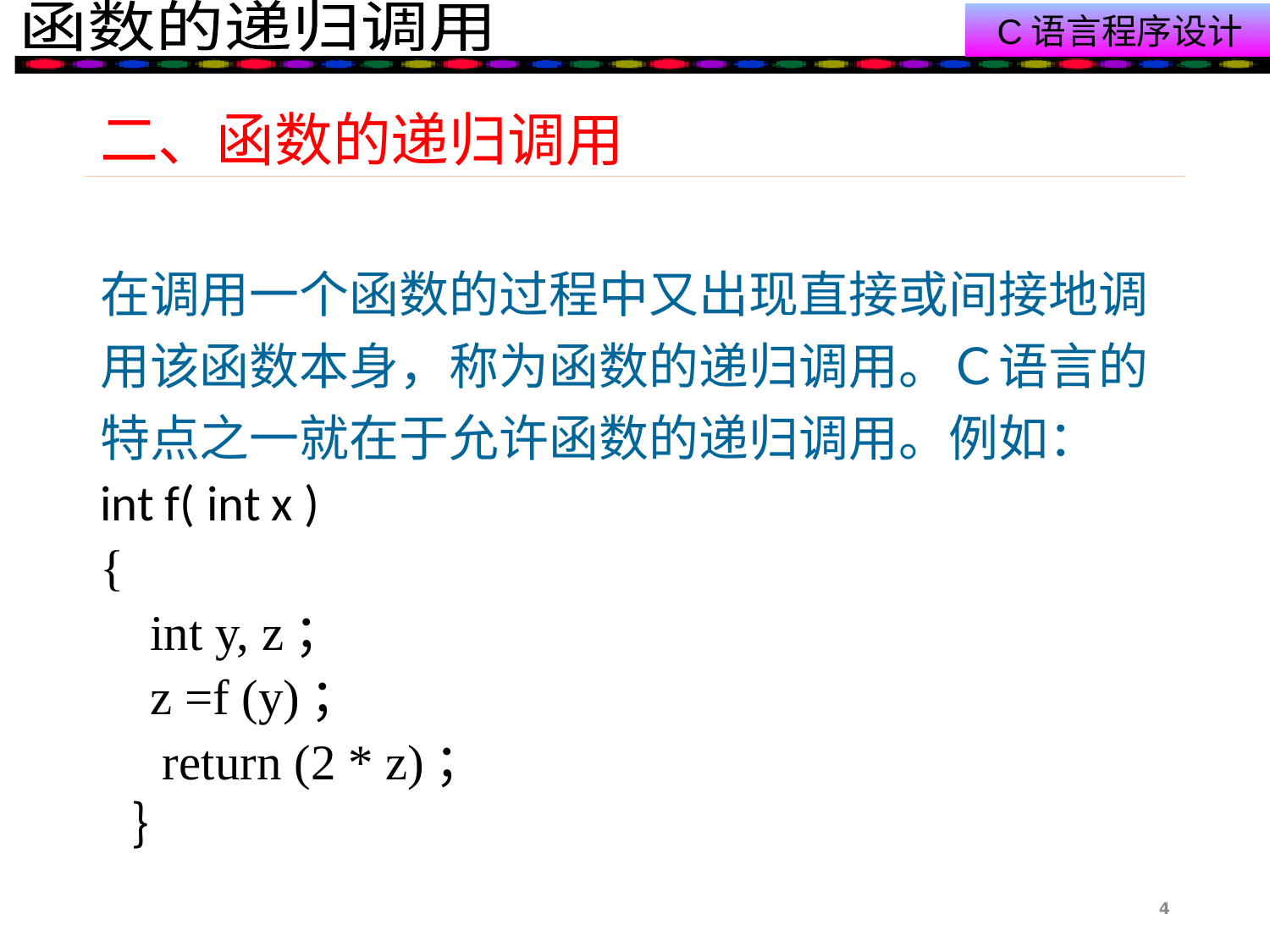

# 二、函数的递归调用
在调用一个函数的过程中又出现直接或间接地调用该函数本身，称为函数的递归调用。Ｃ语言的特点之一就在于允许函数的递归调用。例如：
int f( int x )
{
    int y, z；
    z =f (y)；
     return (2 * z)；
  ｝

4